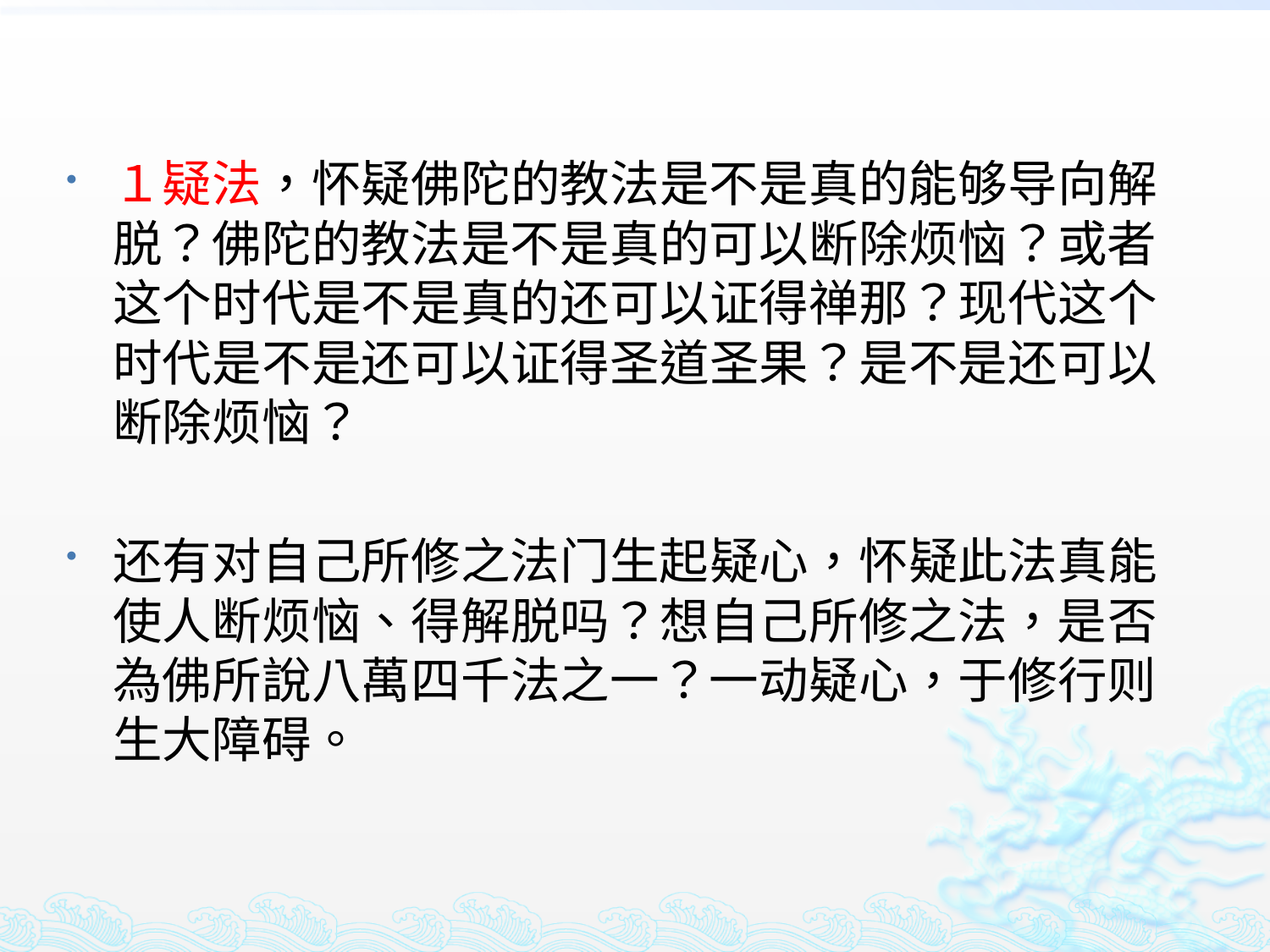

１疑法，怀疑佛陀的教法是不是真的能够导向解脱？佛陀的教法是不是真的可以断除烦恼？或者这个时代是不是真的还可以证得禅那？现代这个时代是不是还可以证得圣道圣果？是不是还可以断除烦恼？

还有对自己所修之法门生起疑心，怀疑此法真能使人断烦恼、得解脱吗？想自己所修之法，是否為佛所說八萬四千法之一？一动疑心，于修行则生大障碍。